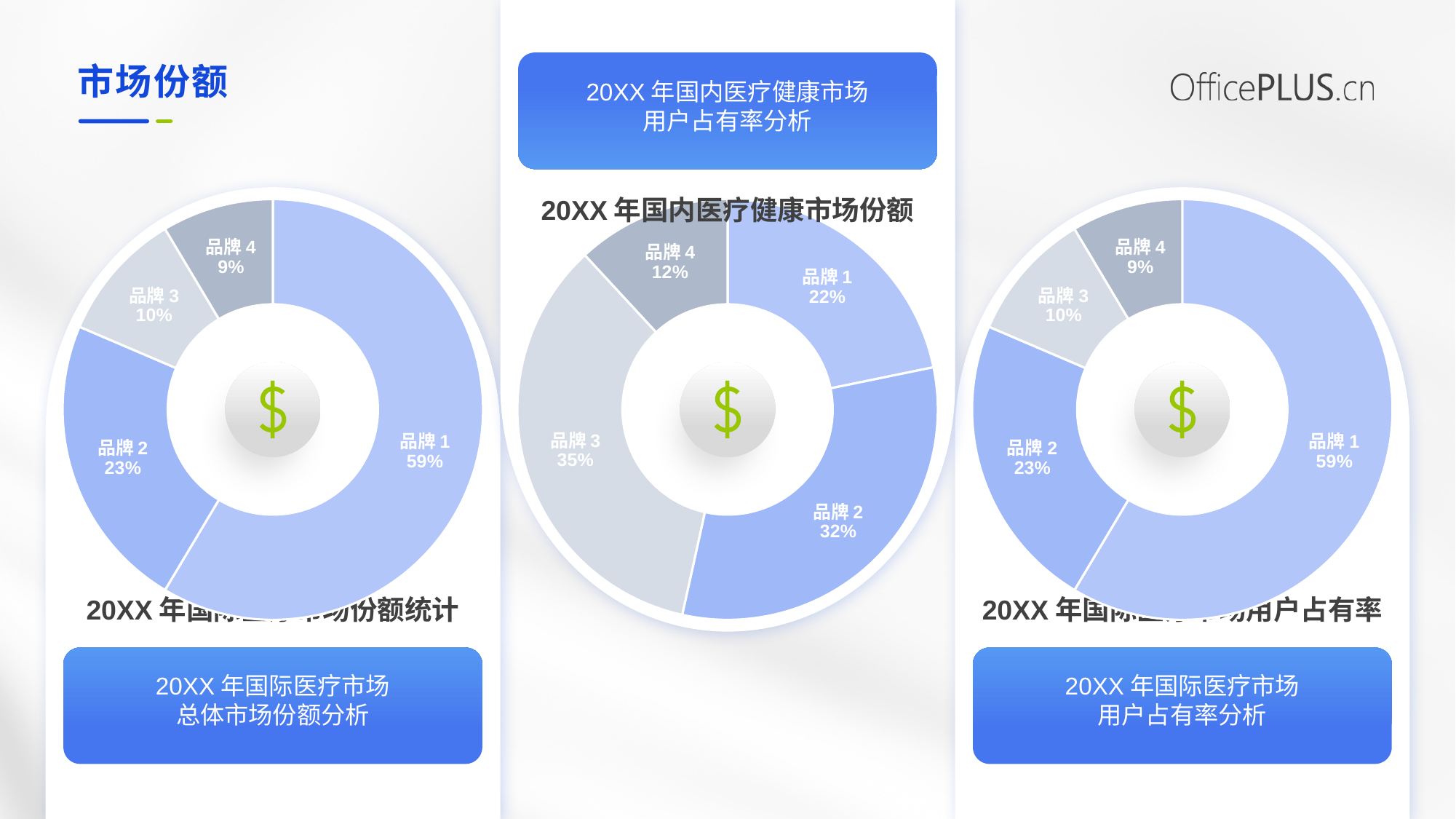

20XX年国内医疗健康市场
用户占有率分析
市场份额

20XX年国内医疗健康市场份额

20XX年国际医疗市场用户占有率

20XX年国际医疗市场
用户占有率分析

20XX年国际医疗市场份额统计

20XX年国际医疗市场
总体市场份额分析

### Chart

| Category | 销售额 |
|---|---|
| 品牌1 | 8.2 |
| 品牌2 | 3.2 |
| 品牌3 | 1.4 |
| 品牌4 | 1.2 |

### Chart

| Category | 销售额 |
|---|---|
| 品牌1 | 8.2 |
| 品牌2 | 3.2 |
| 品牌3 | 1.4 |
| 品牌4 | 1.2 |

### Chart

| Category | 销售额 |
|---|---|
| 品牌1 | 2.2 |
| 品牌2 | 3.2 |
| 品牌3 | 3.5 |
| 品牌4 | 1.2 |